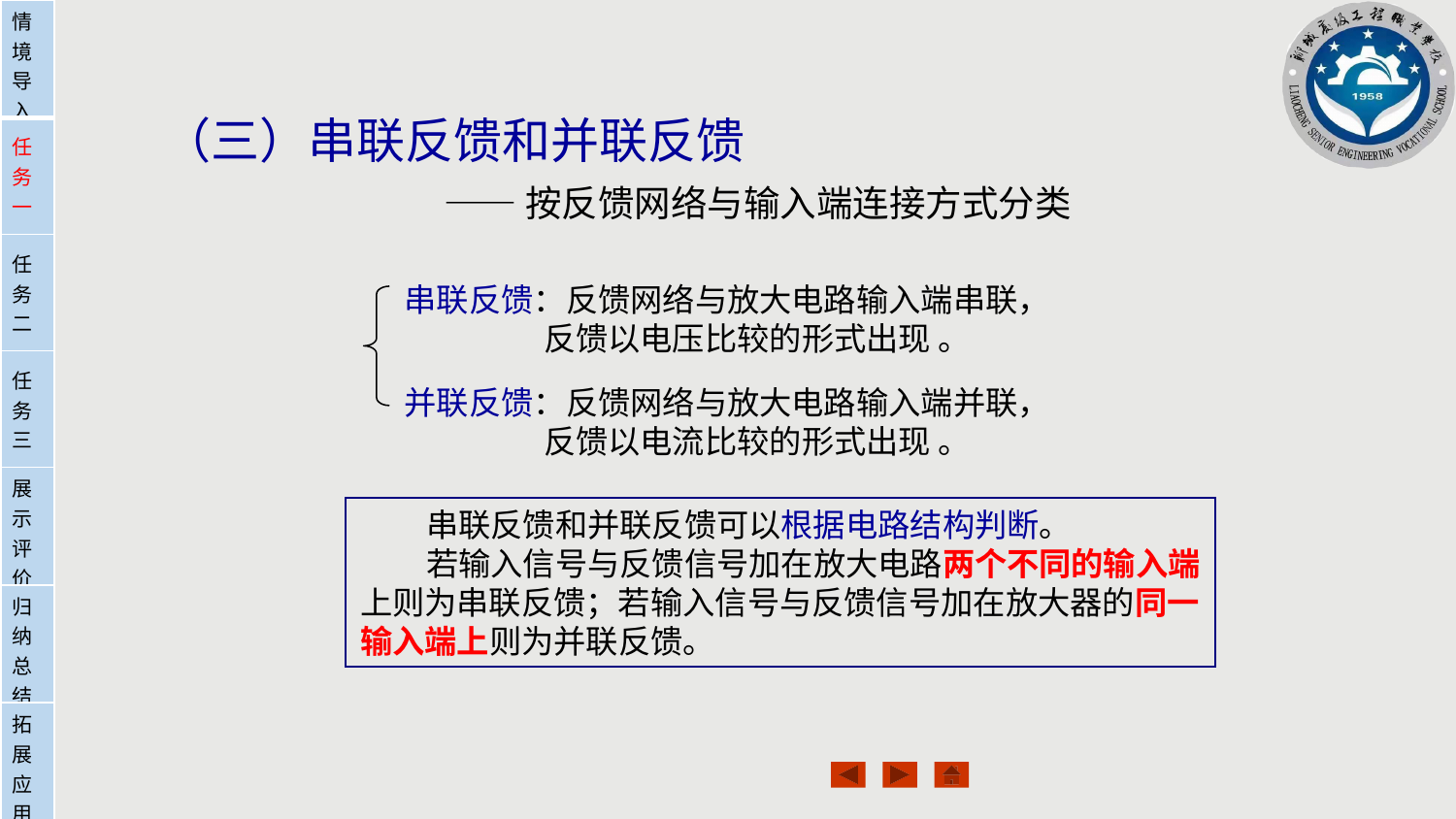

| 情境导入 |
| --- |
| 任务一 |
| 任务二 |
| 任务三 |
| 展示评价 |
| 归纳总结 |
| 拓展应用 |
（三）串联反馈和并联反馈
                          ——按反馈网络与输入端连接方式分类
串联反馈：反馈网络与放大电路输入端串联，
                  反馈以电压比较的形式出现 。

并联反馈：反馈网络与放大电路输入端并联，
                  反馈以电流比较的形式出现 。
        串联反馈和并联反馈可以根据电路结构判断。
        若输入信号与反馈信号加在放大电路两个不同的输入端
上则为串联反馈；若输入信号与反馈信号加在放大器的同一
输入端上则为并联反馈。